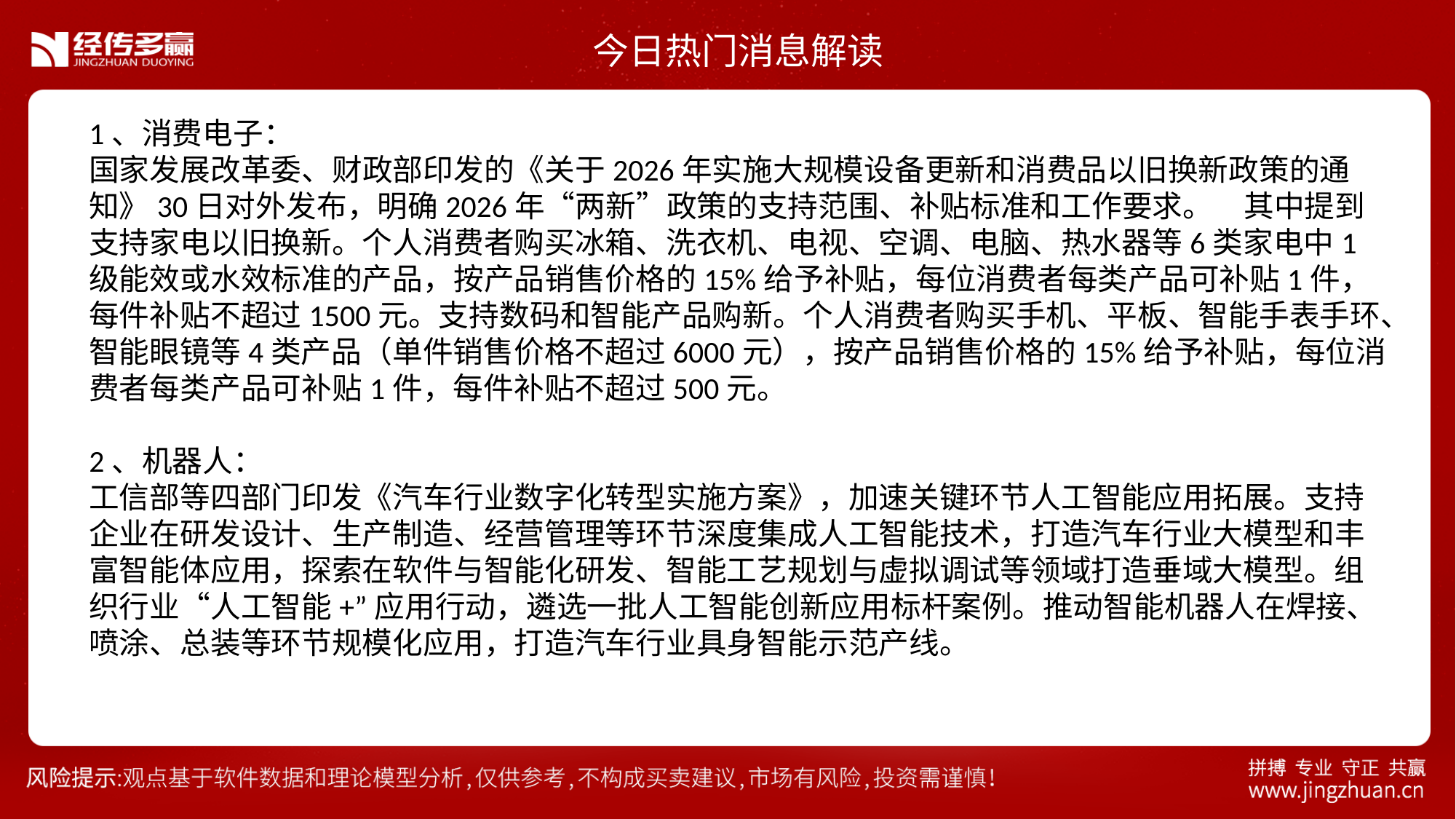

今日热门消息解读
1、消费电子：
国家发展改革委、财政部印发的《关于2026年实施大规模设备更新和消费品以旧换新政策的通知》30日对外发布，明确2026年“两新”政策的支持范围、补贴标准和工作要求。　其中提到支持家电以旧换新。个人消费者购买冰箱、洗衣机、电视、空调、电脑、热水器等6类家电中1级能效或水效标准的产品，按产品销售价格的15%给予补贴，每位消费者每类产品可补贴1件，每件补贴不超过1500元。支持数码和智能产品购新。个人消费者购买手机、平板、智能手表手环、智能眼镜等4类产品（单件销售价格不超过6000元），按产品销售价格的15%给予补贴，每位消费者每类产品可补贴1件，每件补贴不超过500元。

2、机器人：
工信部等四部门印发《汽车行业数字化转型实施方案》，加速关键环节人工智能应用拓展。支持企业在研发设计、生产制造、经营管理等环节深度集成人工智能技术，打造汽车行业大模型和丰富智能体应用，探索在软件与智能化研发、智能工艺规划与虚拟调试等领域打造垂域大模型。组织行业“人工智能+”应用行动，遴选一批人工智能创新应用标杆案例。推动智能机器人在焊接、喷涂、总装等环节规模化应用，打造汽车行业具身智能示范产线。